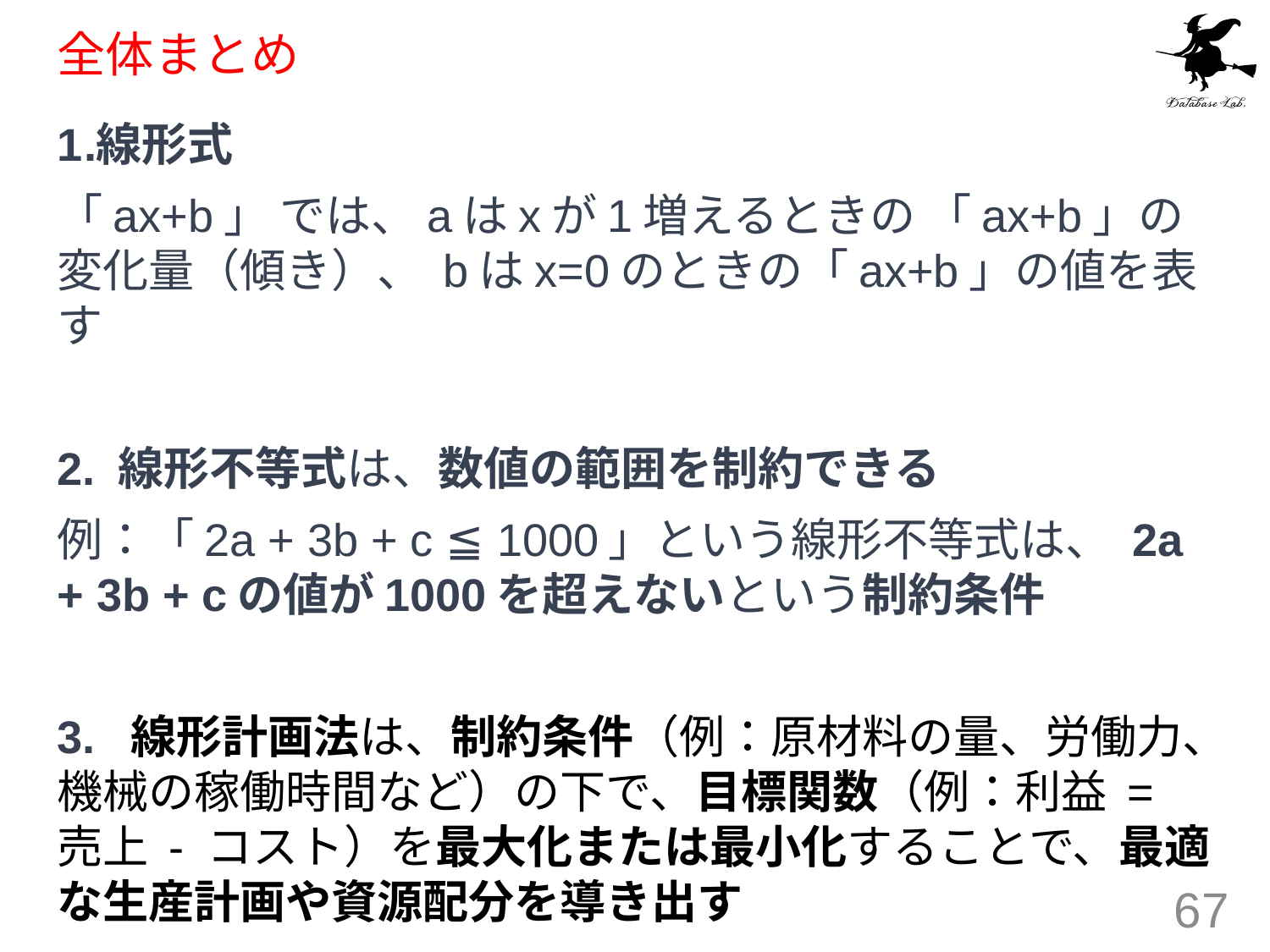

# 全体まとめ
線形式
「ax+b」 では、aはxが1増えるときの 「ax+b」の変化量（傾き）、 bはx=0のときの「ax+b」の値を表す

2. 線形不等式は、数値の範囲を制約できる
例：「2a + 3b + c ≦ 1000」という線形不等式は、 2a + 3b + cの値が1000を超えないという制約条件

3.  線形計画法は、制約条件（例：原材料の量、労働力、機械の稼働時間など）の下で、目標関数（例：利益 = 売上 - コスト）を最大化または最小化することで、最適な生産計画や資源配分を導き出す
67